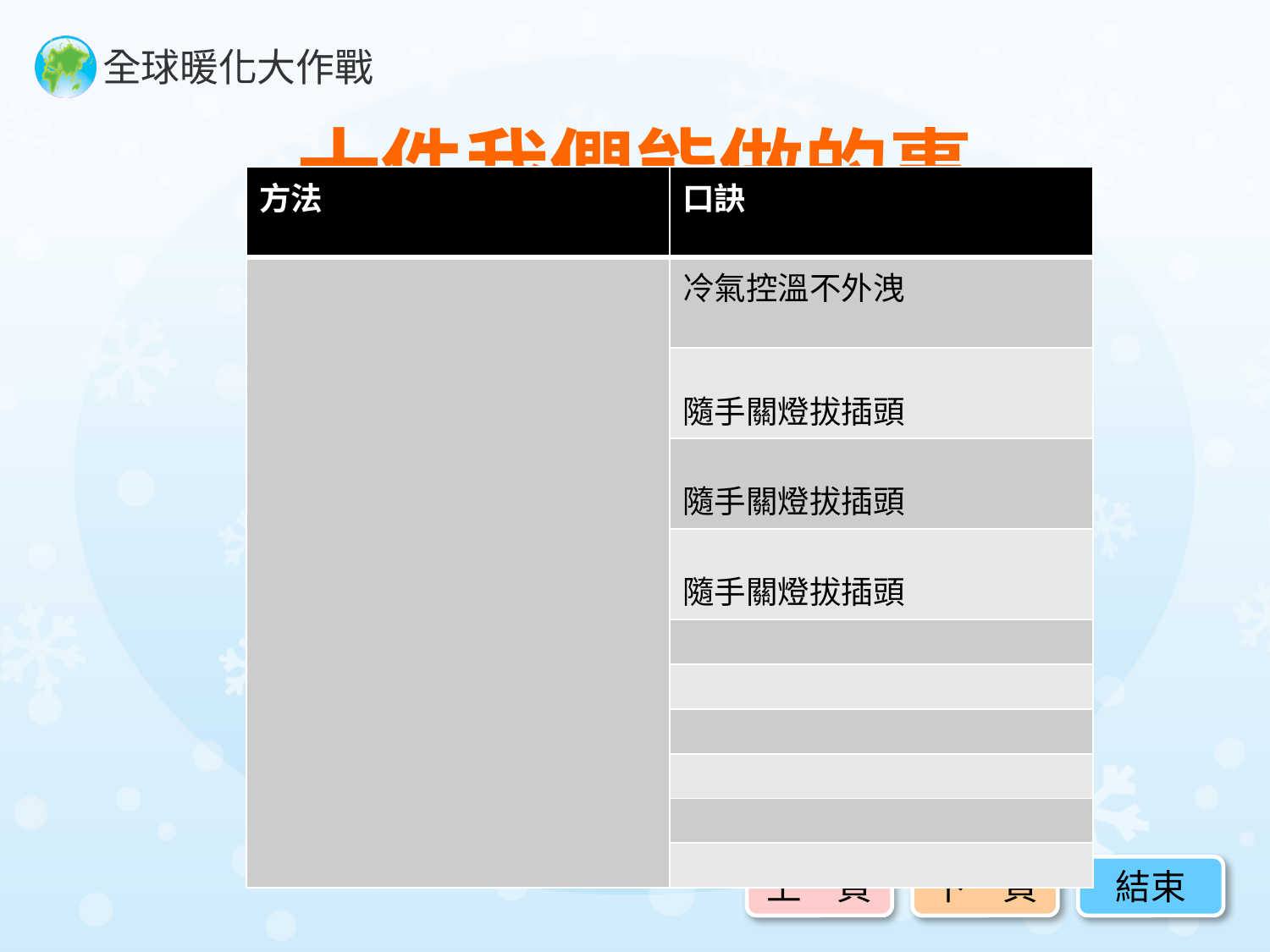

# 十件我們能做的事
| 方法 | 口訣 |
| --- | --- |
|  | 冷氣控溫不外洩 |
|  | 隨手關燈拔插頭 |
|  | 隨手關燈拔插頭 |
|  | 隨手關燈拔插頭 |
|  |  |
|  |  |
|  |  |
|  |  |
|  |  |
|  |  |
上一頁
下一頁
結束